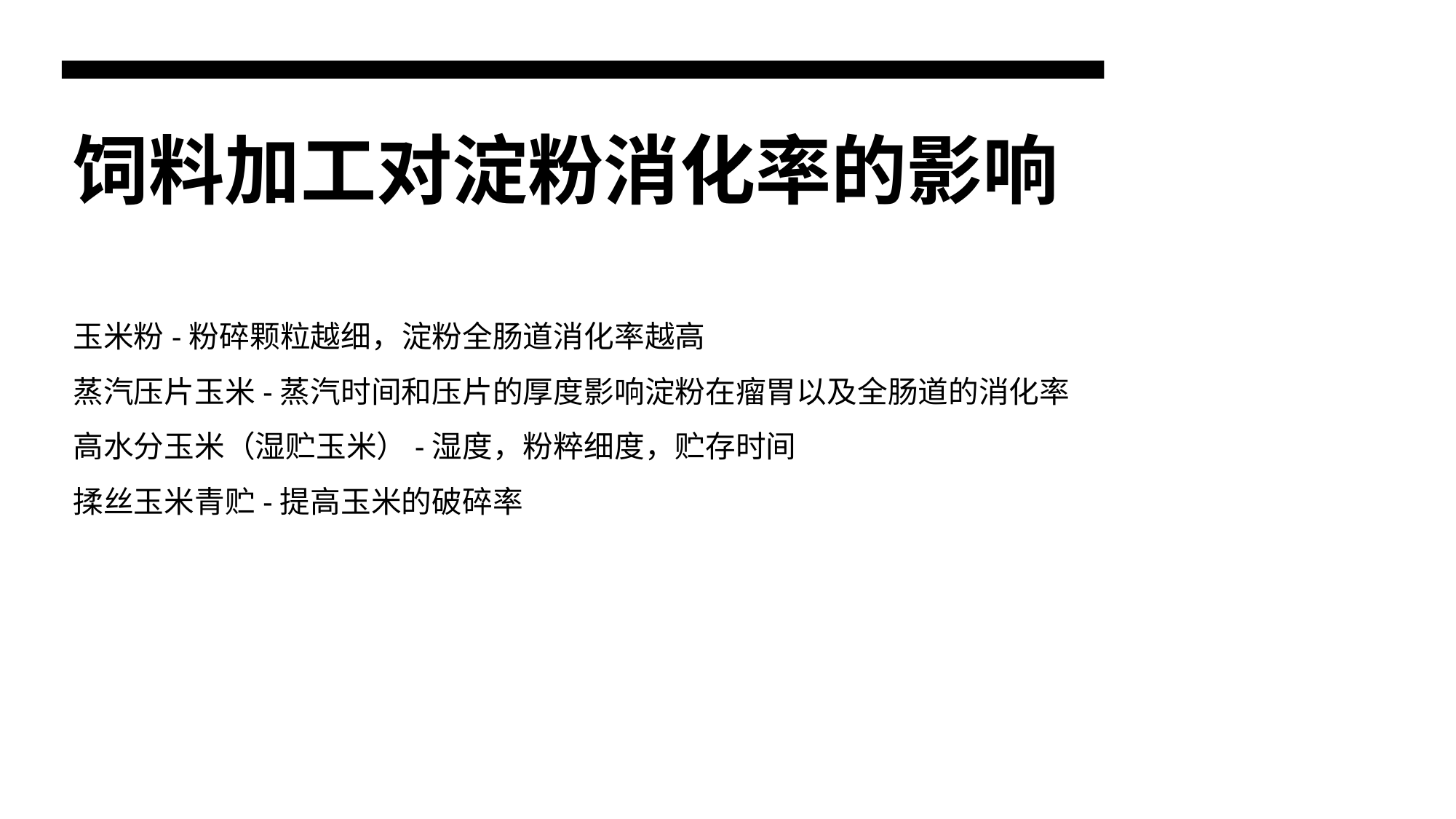

# 饲料加工对淀粉消化率的影响
玉米粉-粉碎颗粒越细，淀粉全肠道消化率越高
蒸汽压片玉米-蒸汽时间和压片的厚度影响淀粉在瘤胃以及全肠道的消化率
高水分玉米（湿贮玉米）-湿度，粉粹细度，贮存时间
揉丝玉米青贮-提高玉米的破碎率